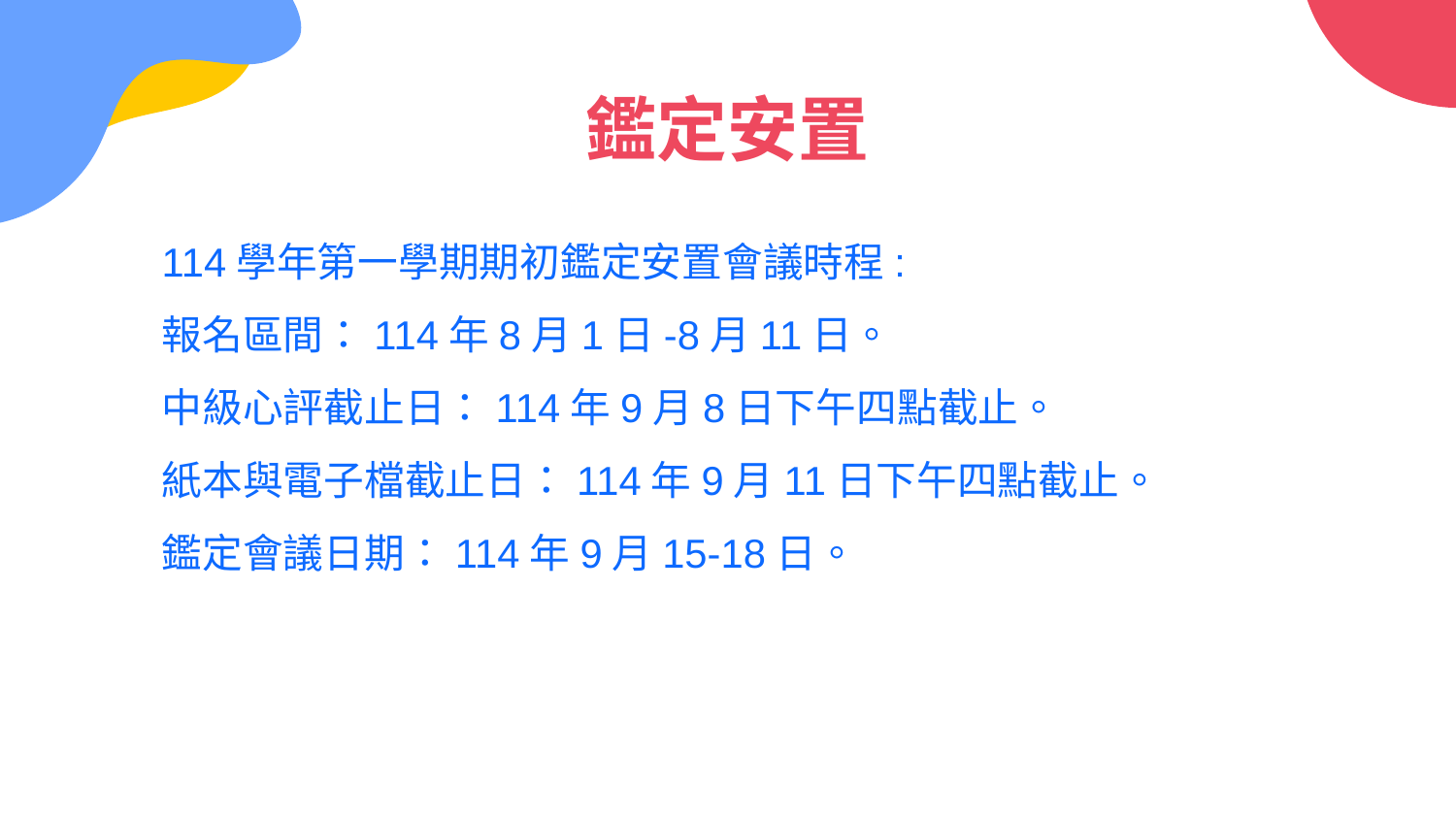

# 鑑定安置
114學年第一學期期初鑑定安置會議時程:
報名區間：114年8月1日-8月11日。
中級心評截止日：114年9月8日下午四點截止。
紙本與電子檔截止日：114年9月11日下午四點截止。
鑑定會議日期：114年9月15-18日。